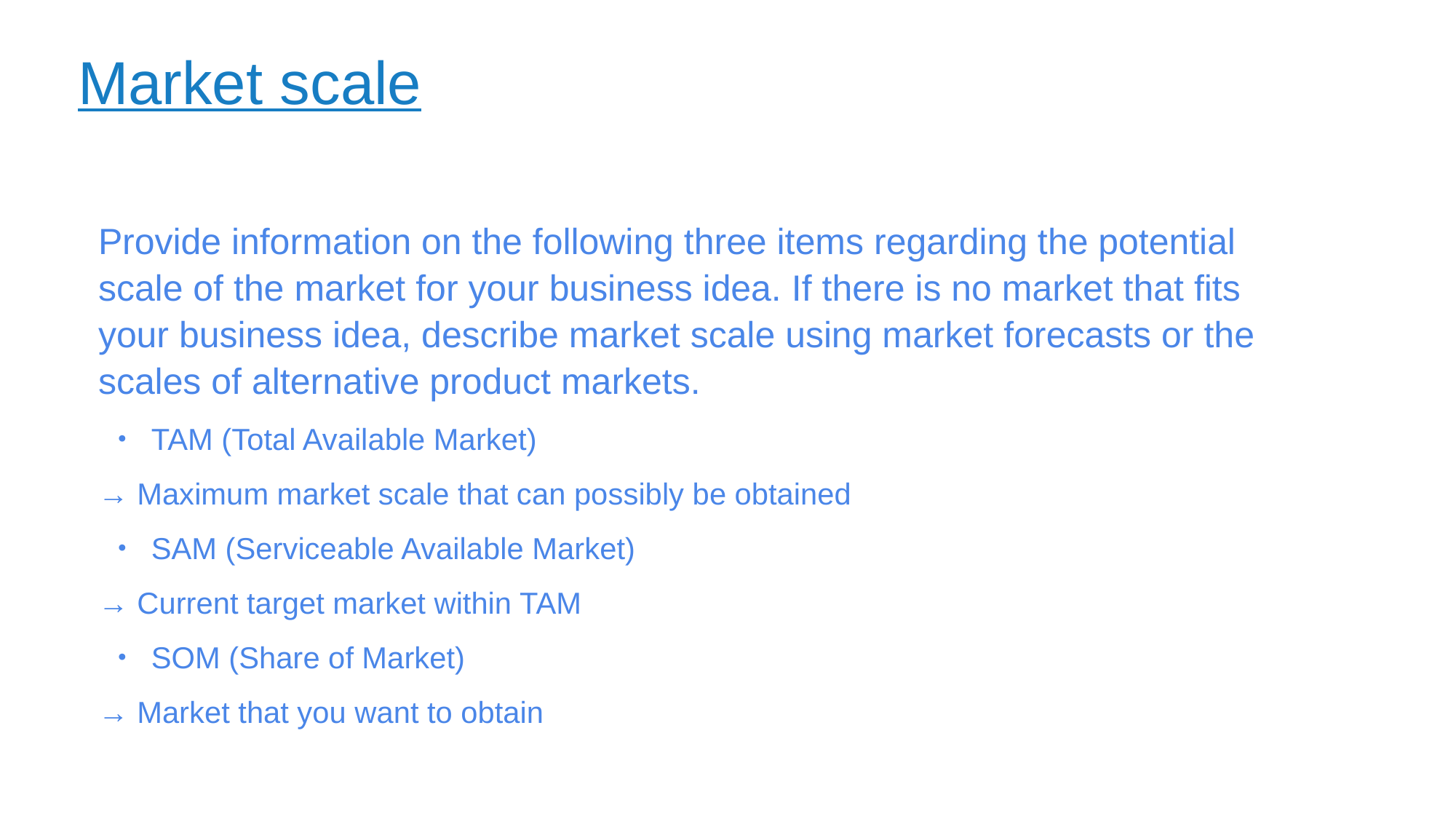

# Market scale
Provide information on the following three items regarding the potential scale of the market for your business idea. If there is no market that fits your business idea, describe market scale using market forecasts or the scales of alternative product markets.
・ TAM (Total Available Market)
→ Maximum market scale that can possibly be obtained
・ SAM (Serviceable Available Market)
→ Current target market within TAM
・ SOM (Share of Market)
→ Market that you want to obtain